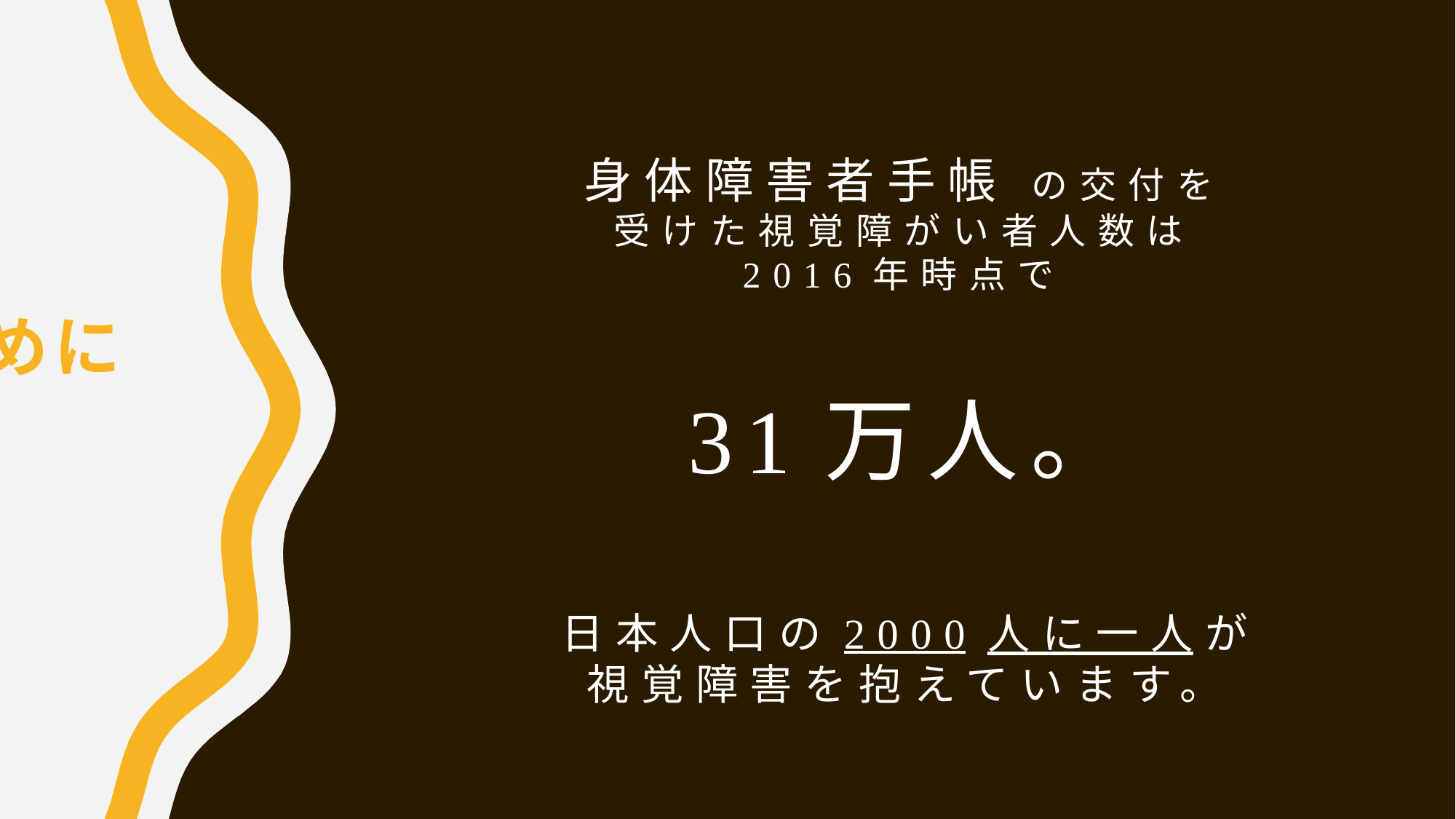

# 身体障害者手帳 の交付を 受けた視覚障がい者人数は 2016年時点で
31万人。

日本人口の2000人に一人が
視覚障害を抱えています。

初めに